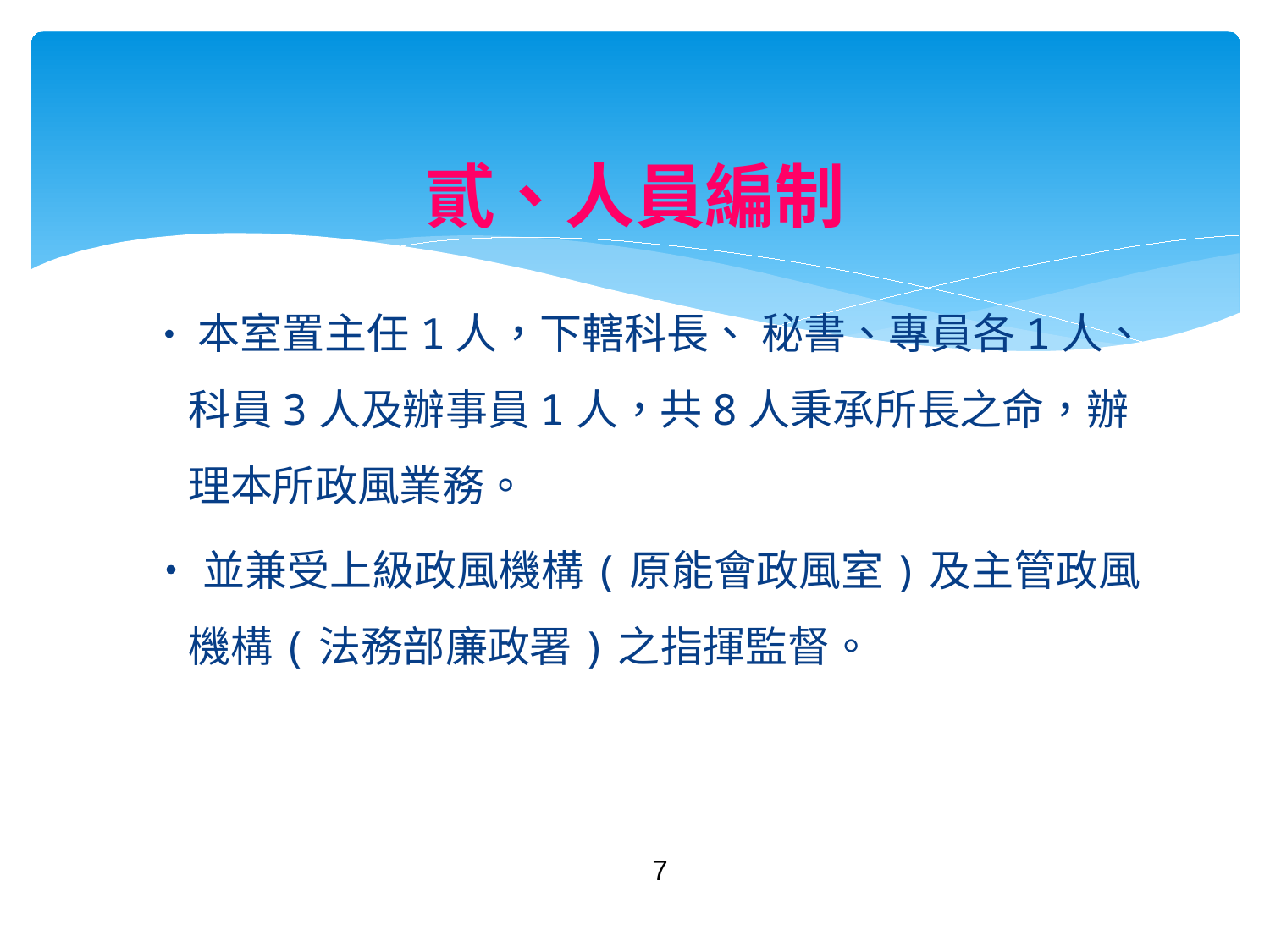

# 貳、人員編制
‧本室置主任1人，下轄科長、 秘書、專員各1人、科員3人及辦事員1人，共8人秉承所長之命，辦理本所政風業務。
‧並兼受上級政風機構(原能會政風室)及主管政風機構(法務部廉政署)之指揮監督。
7